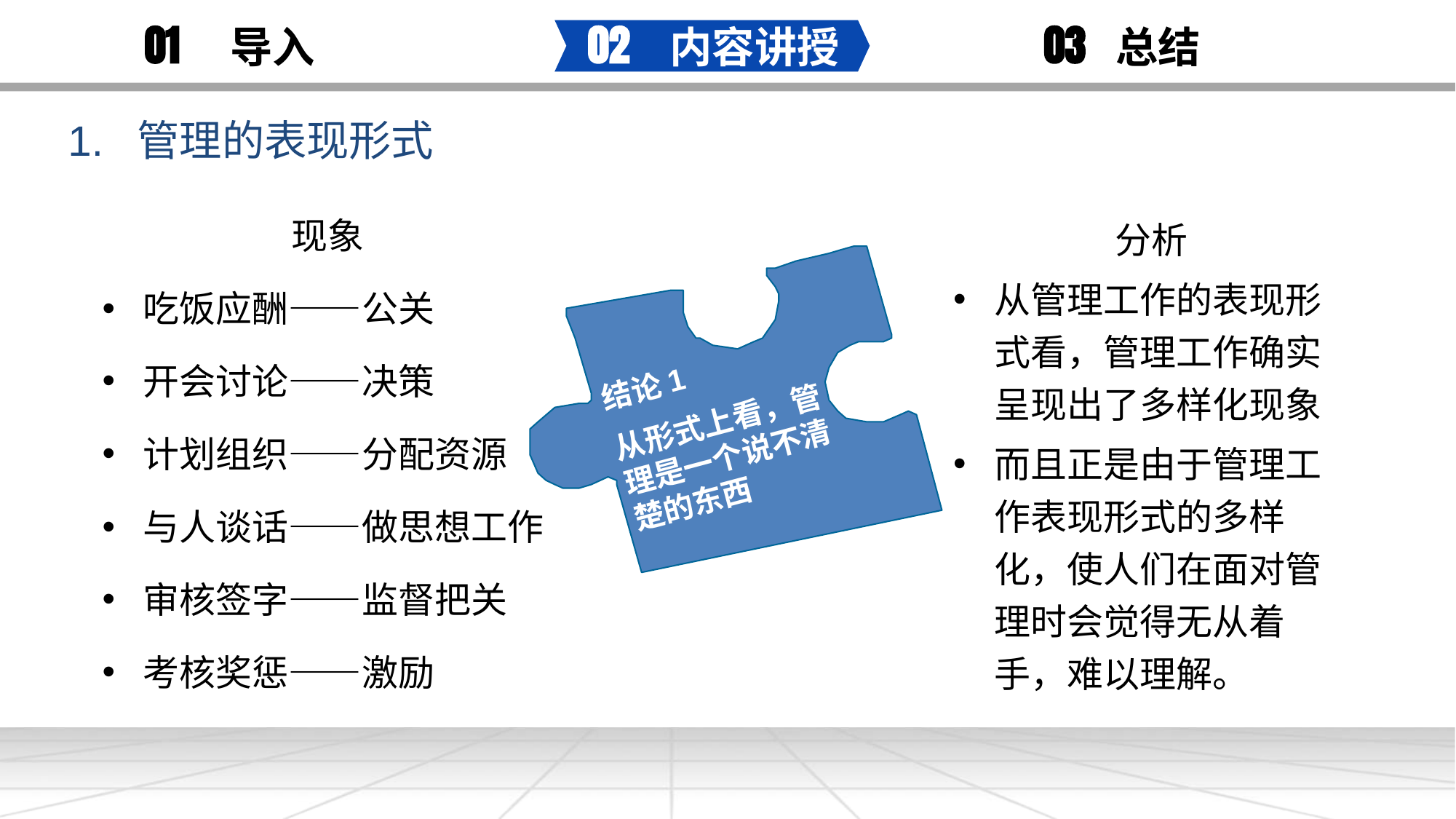

02   内容讲授
03  总结
01    导入

1.  管理的表现形式
添加
标题
现象
吃饭应酬——公关
开会讨论——决策
计划组织——分配资源
与人谈话——做思想工作
审核签字——监督把关
考核奖惩——激励
分析
从管理工作的表现形式看，管理工作确实呈现出了多样化现象
而且正是由于管理工作表现形式的多样化，使人们在面对管理时会觉得无从着手，难以理解。

结论1
从形式上看，管理是一个说不清楚的东西